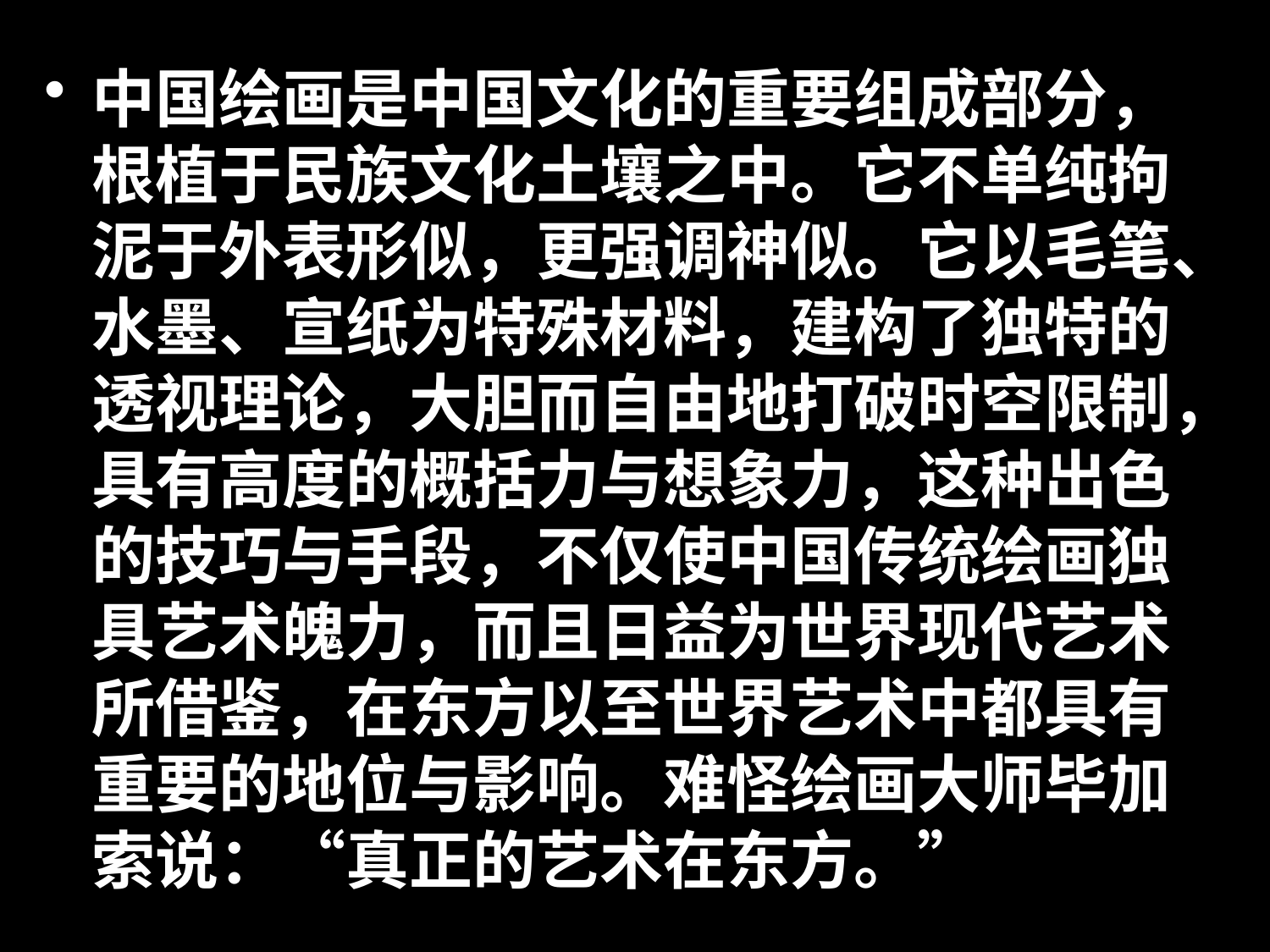

中国绘画是中国文化的重要组成部分，根植于民族文化土壤之中。它不单纯拘泥于外表形似，更强调神似。它以毛笔、水墨、宣纸为特殊材料，建构了独特的透视理论，大胆而自由地打破时空限制，具有高度的概括力与想象力，这种出色的技巧与手段，不仅使中国传统绘画独具艺术魄力，而且日益为世界现代艺术所借鉴，在东方以至世界艺术中都具有重要的地位与影响。难怪绘画大师毕加索说：“真正的艺术在东方。”